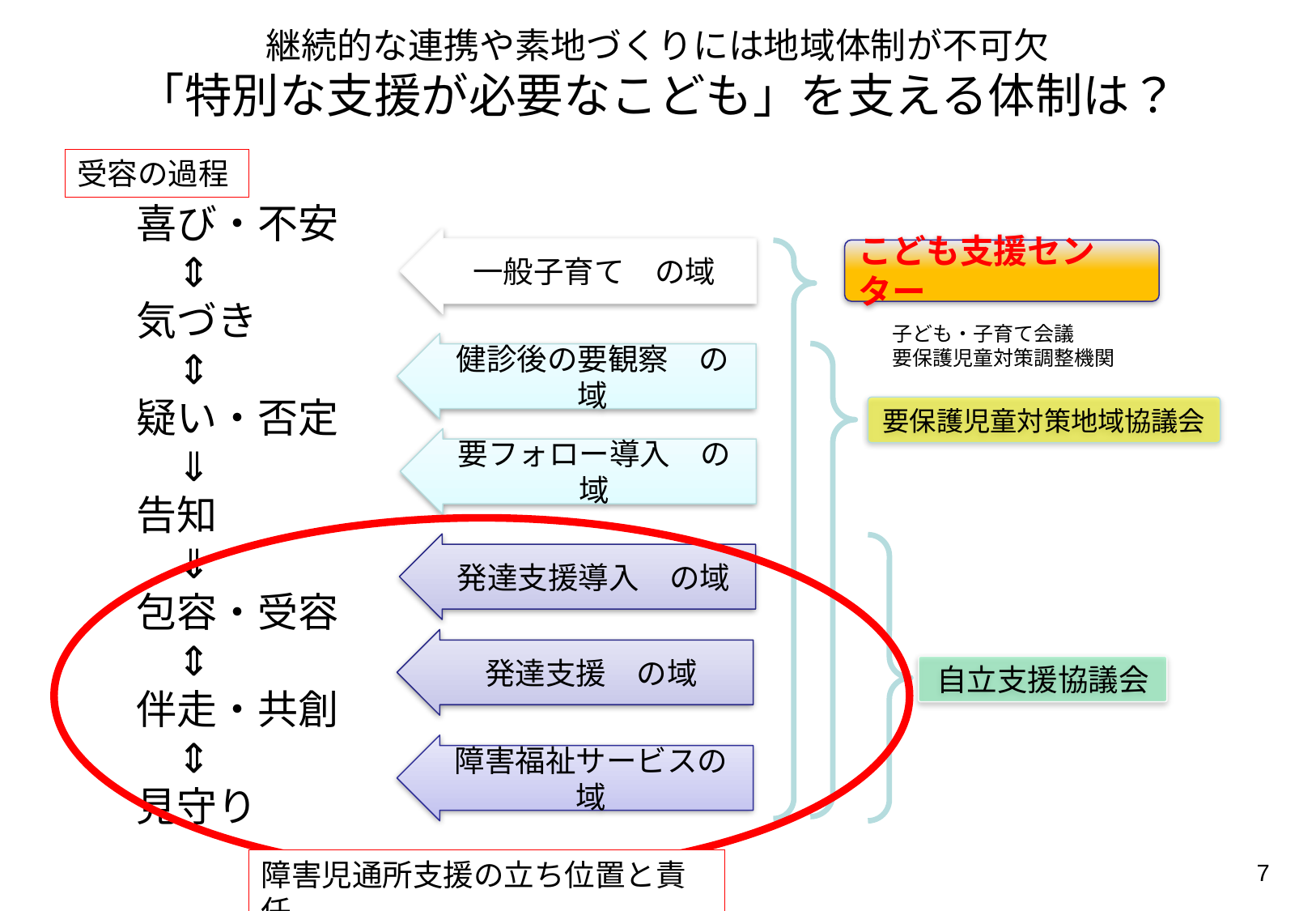

# 継続的な連携や素地づくりには地域体制が不可欠 「特別な支援が必要なこども」を支える体制は？
受容の過程
喜び・不安
　⇕
気づき
　⇕
疑い・否定
　⇓
告知
　⇓
包容・受容
　⇕
伴走・共創
　⇕
見守り
一般子育て　の域
こども支援センター

子ども・子育て会議
要保護児童対策調整機関
健診後の要観察　の域

要保護児童対策地域協議会
要フォロー導入　の域

発達支援導入　の域

発達支援　の域
自立支援協議会
障害福祉サービスの域
障害児通所支援の立ち位置と責任
7